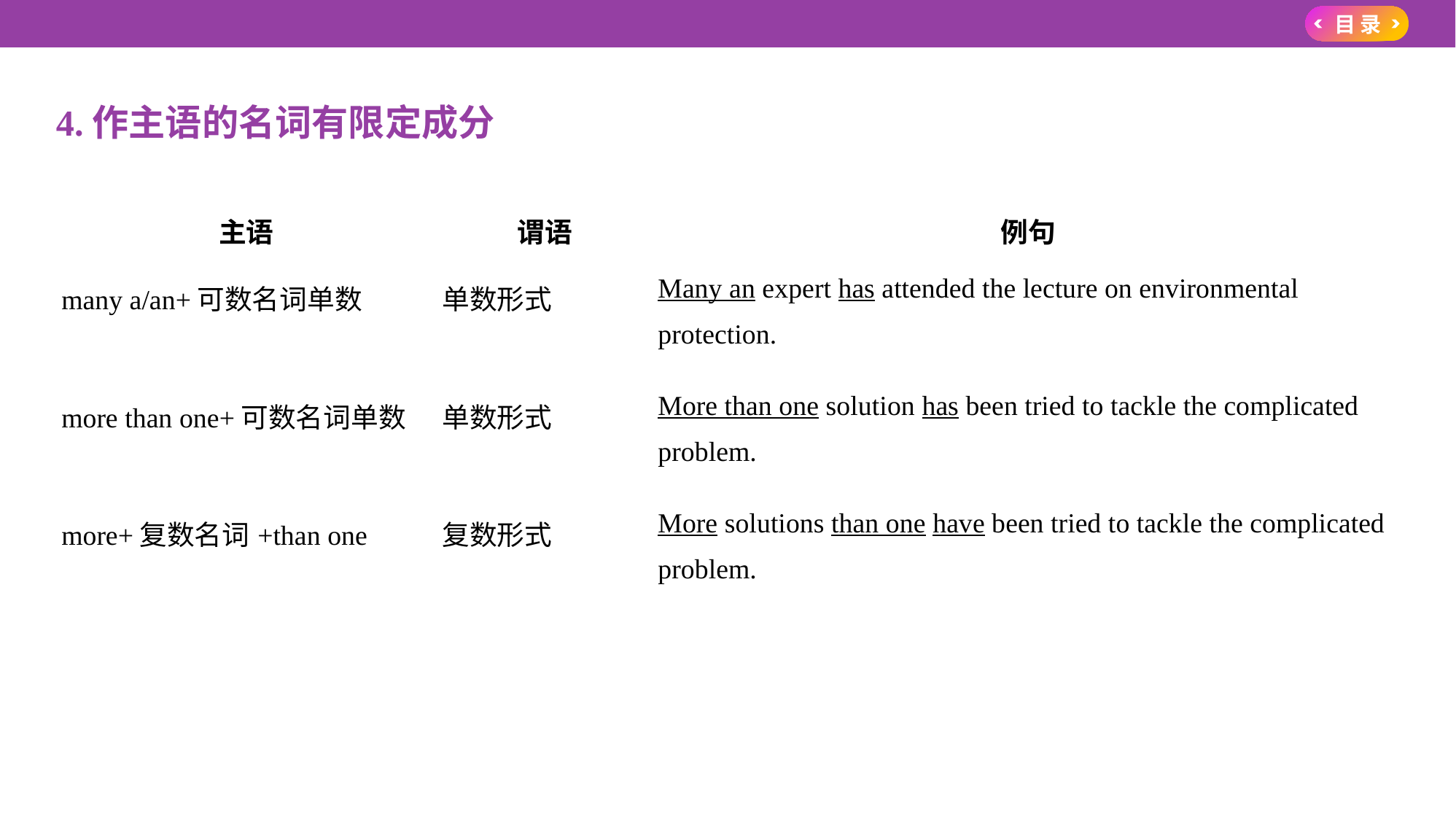

4.作主语的名词有限定成分
| 主语 | 谓语 | 例句 |
| --- | --- | --- |
| many a/an+可数名词单数 | 单数形式 | Many an expert has attended the lecture on environmental protection. |
| more than one+可数名词单数 | 单数形式 | More than one solution has been tried to tackle the complicated problem. |
| more+复数名词+than one | 复数形式 | More solutions than one have been tried to tackle the complicated problem. |